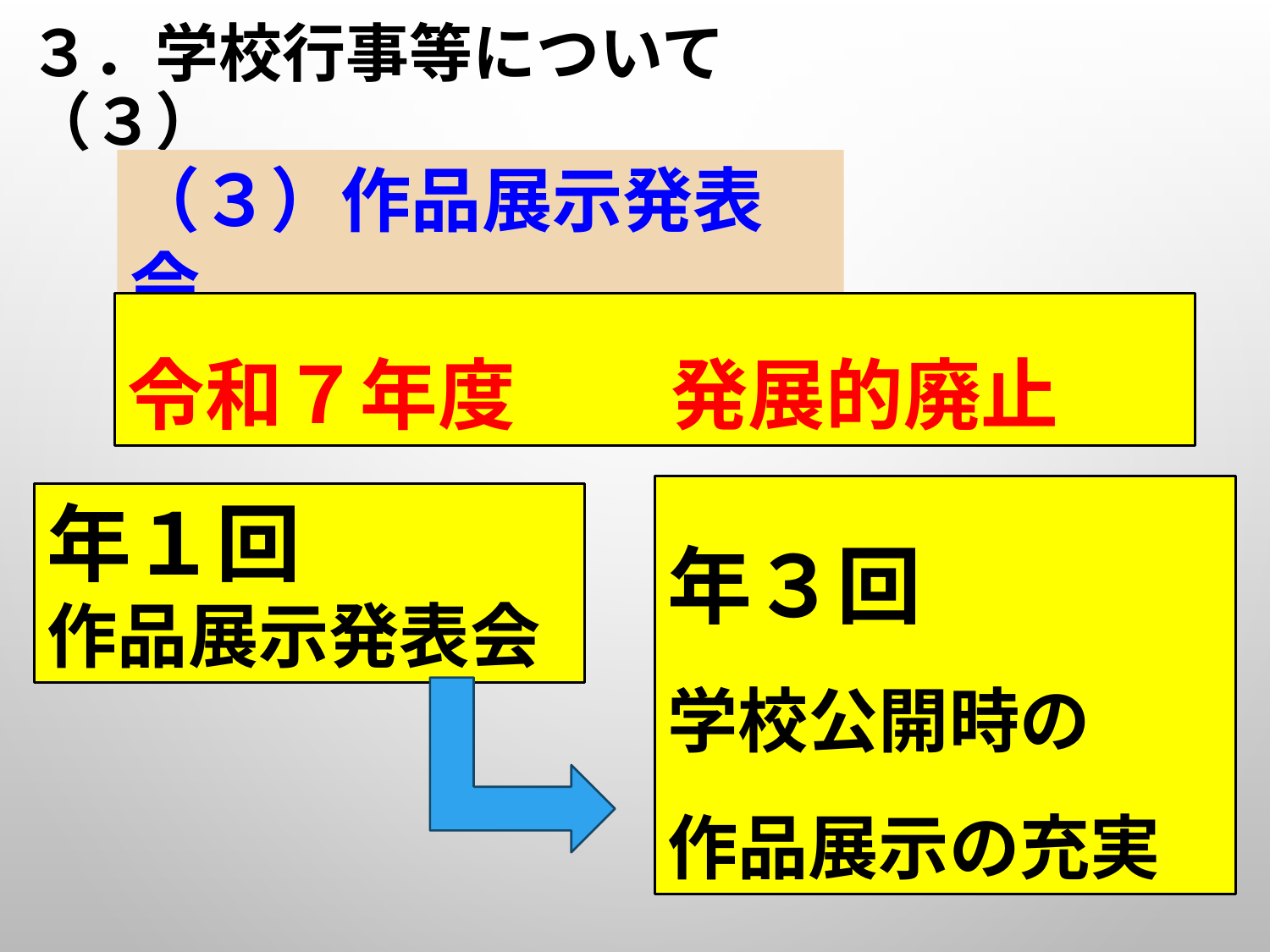

# ３．学校行事等について（３）
（３）作品展示発表会
令和７年度　　発展的廃止
年３回
学校公開時の
作品展示の充実
年１回
作品展示発表会